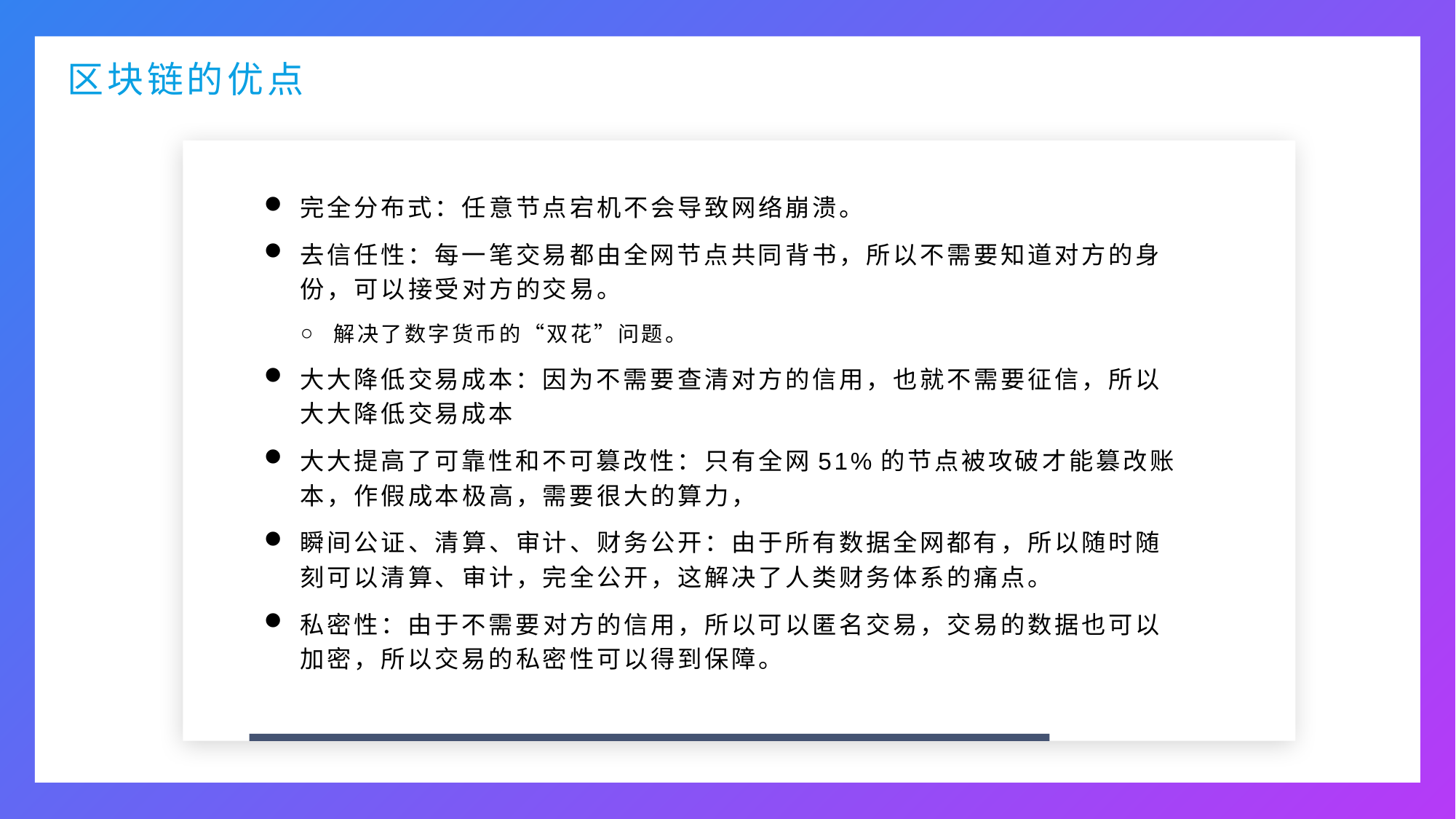

区块链的优点

完全分布式：任意节点宕机不会导致网络崩溃。
去信任性：每一笔交易都由全网节点共同背书，所以不需要知道对方的身份，可以接受对方的交易。
解决了数字货币的“双花”问题。
大大降低交易成本：因为不需要查清对方的信用，也就不需要征信，所以大大降低交易成本
大大提高了可靠性和不可篡改性：只有全网51%的节点被攻破才能篡改账本，作假成本极高，需要很大的算力，
瞬间公证、清算、审计、财务公开：由于所有数据全网都有，所以随时随刻可以清算、审计，完全公开，这解决了人类财务体系的痛点。
私密性：由于不需要对方的信用，所以可以匿名交易，交易的数据也可以加密，所以交易的私密性可以得到保障。